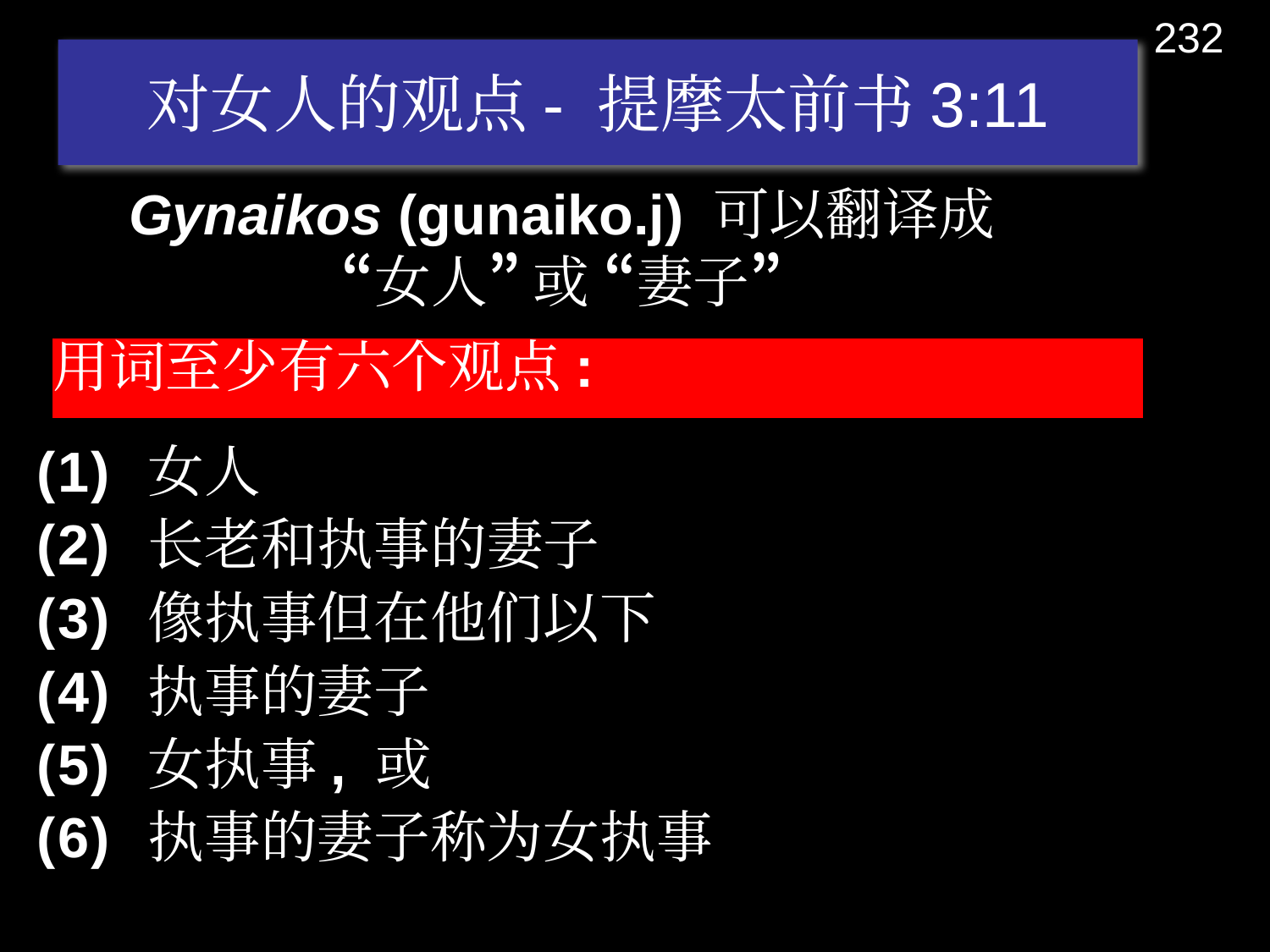

232
# 对女人的观点- 提摩太前书3:11
Gynaikos (gunaiko.j) 可以翻译成 “女人” 或 “妻子”
用词至少有六个观点:
 女人
 长老和执事的妻子
 像执事但在他们以下
 执事的妻子
 女执事, 或
 执事的妻子称为女执事
119